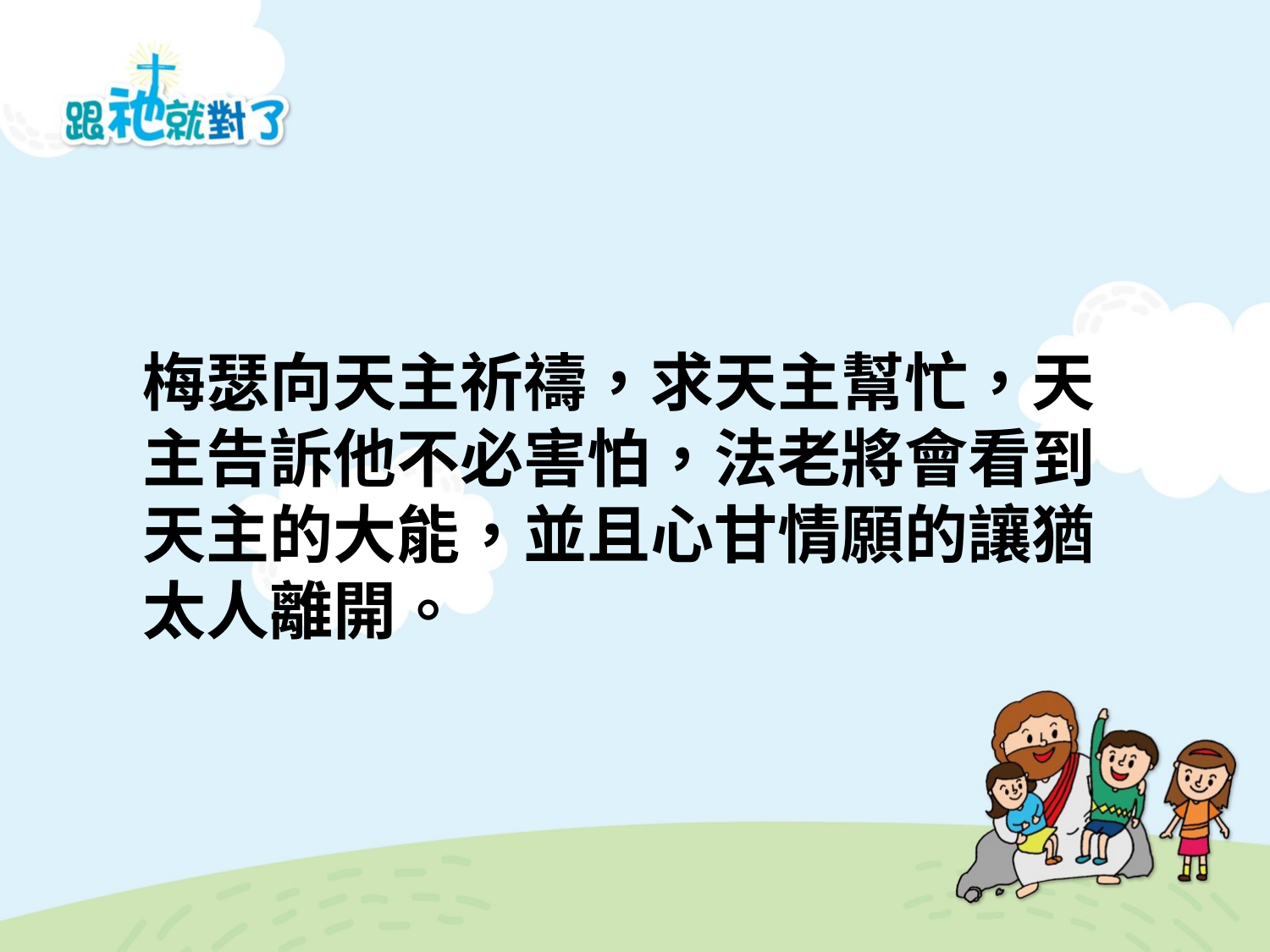

梅瑟向天主祈禱，求天主幫忙，天主告訴他不必害怕，法老將會看到天主的大能，並且心甘情願的讓猶太人離開。